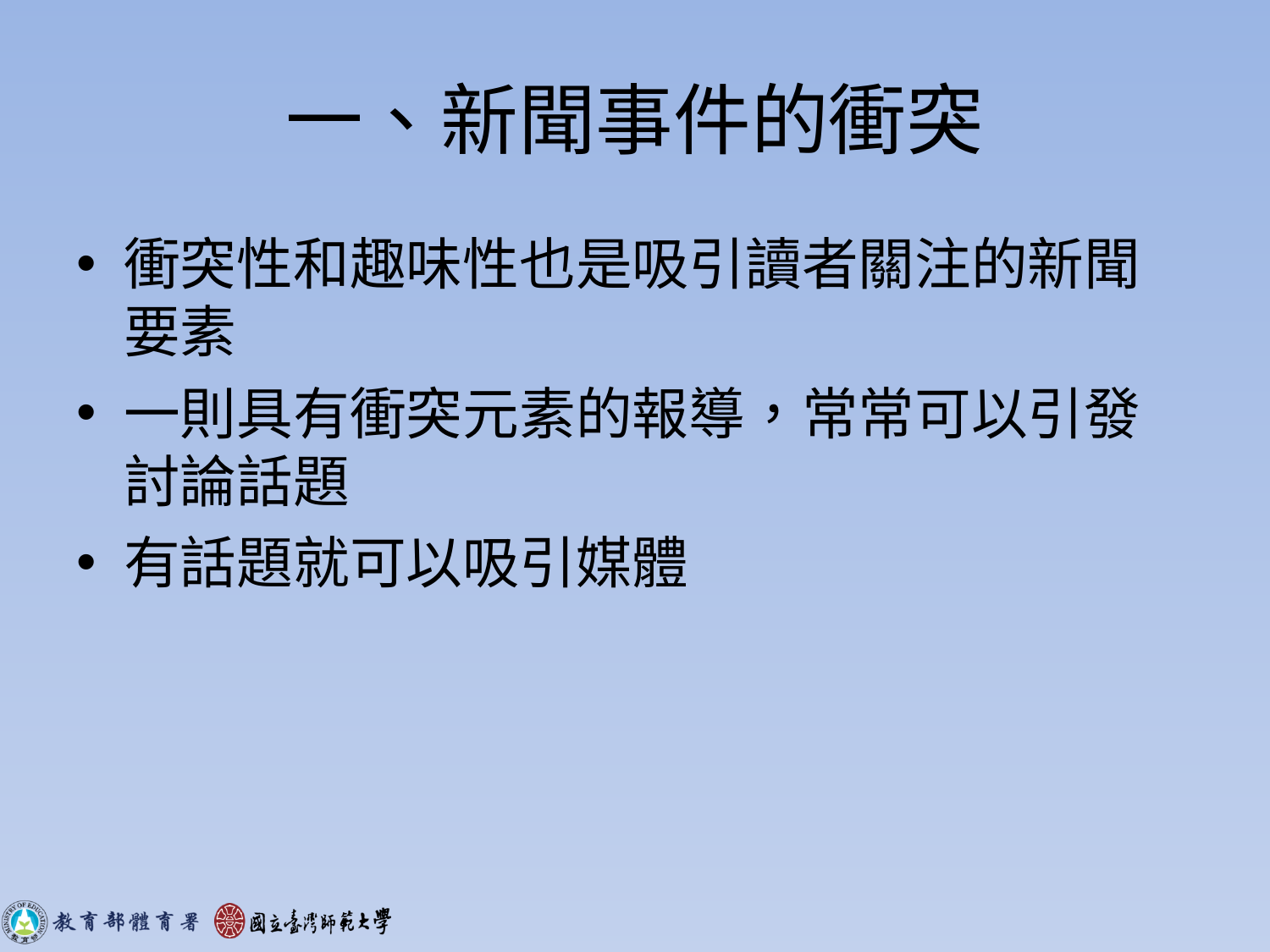

# 一、新聞事件的衝突
衝突性和趣味性也是吸引讀者關注的新聞要素
一則具有衝突元素的報導，常常可以引發討論話題
有話題就可以吸引媒體